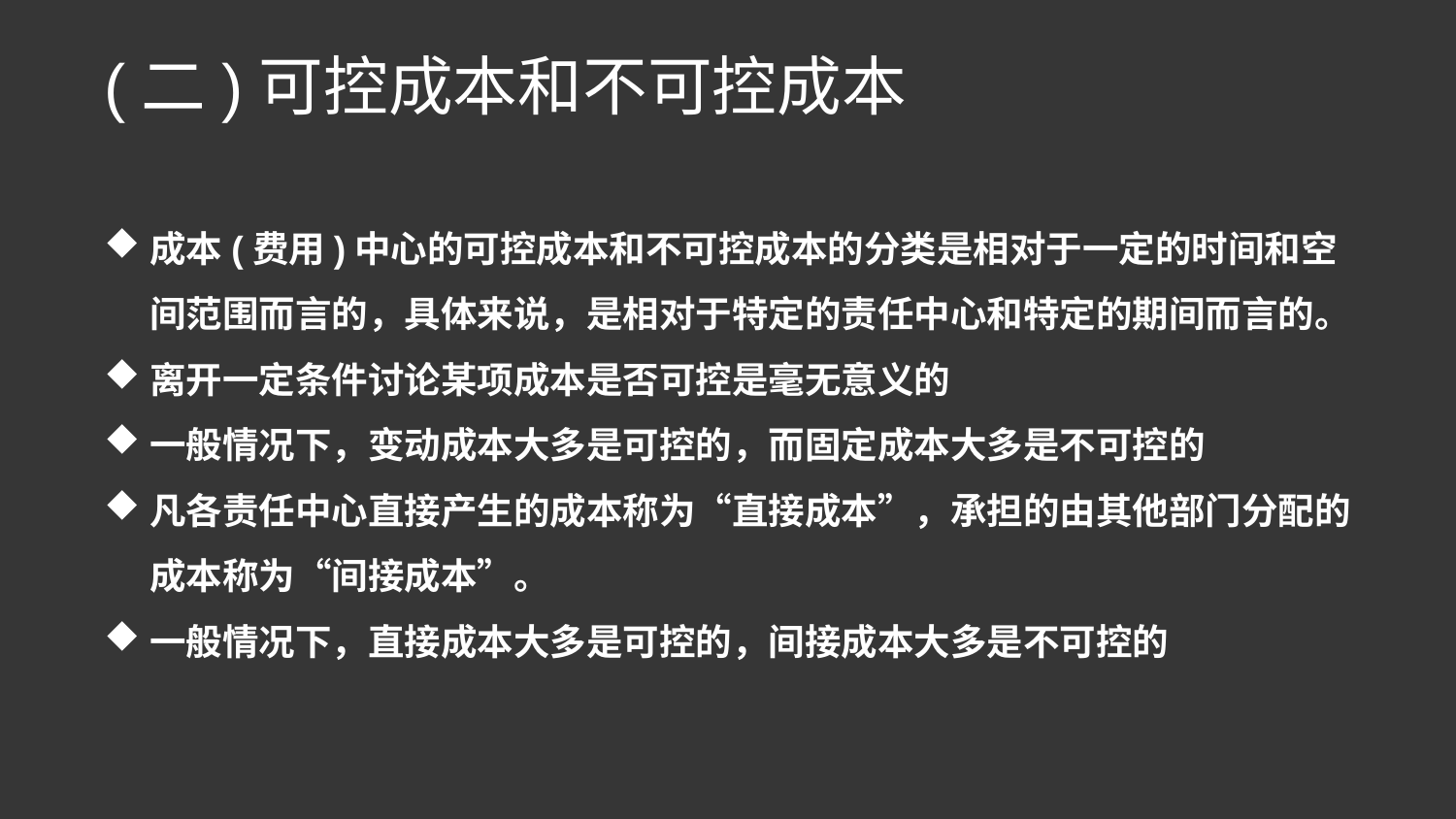

(二)可控成本和不可控成本
成本(费用)中心的可控成本和不可控成本的分类是相对于一定的时间和空间范围而言的，具体来说，是相对于特定的责任中心和特定的期间而言的。
离开一定条件讨论某项成本是否可控是毫无意义的
一般情况下，变动成本大多是可控的，而固定成本大多是不可控的
凡各责任中心直接产生的成本称为“直接成本”，承担的由其他部门分配的成本称为“间接成本”。
一般情况下，直接成本大多是可控的，间接成本大多是不可控的